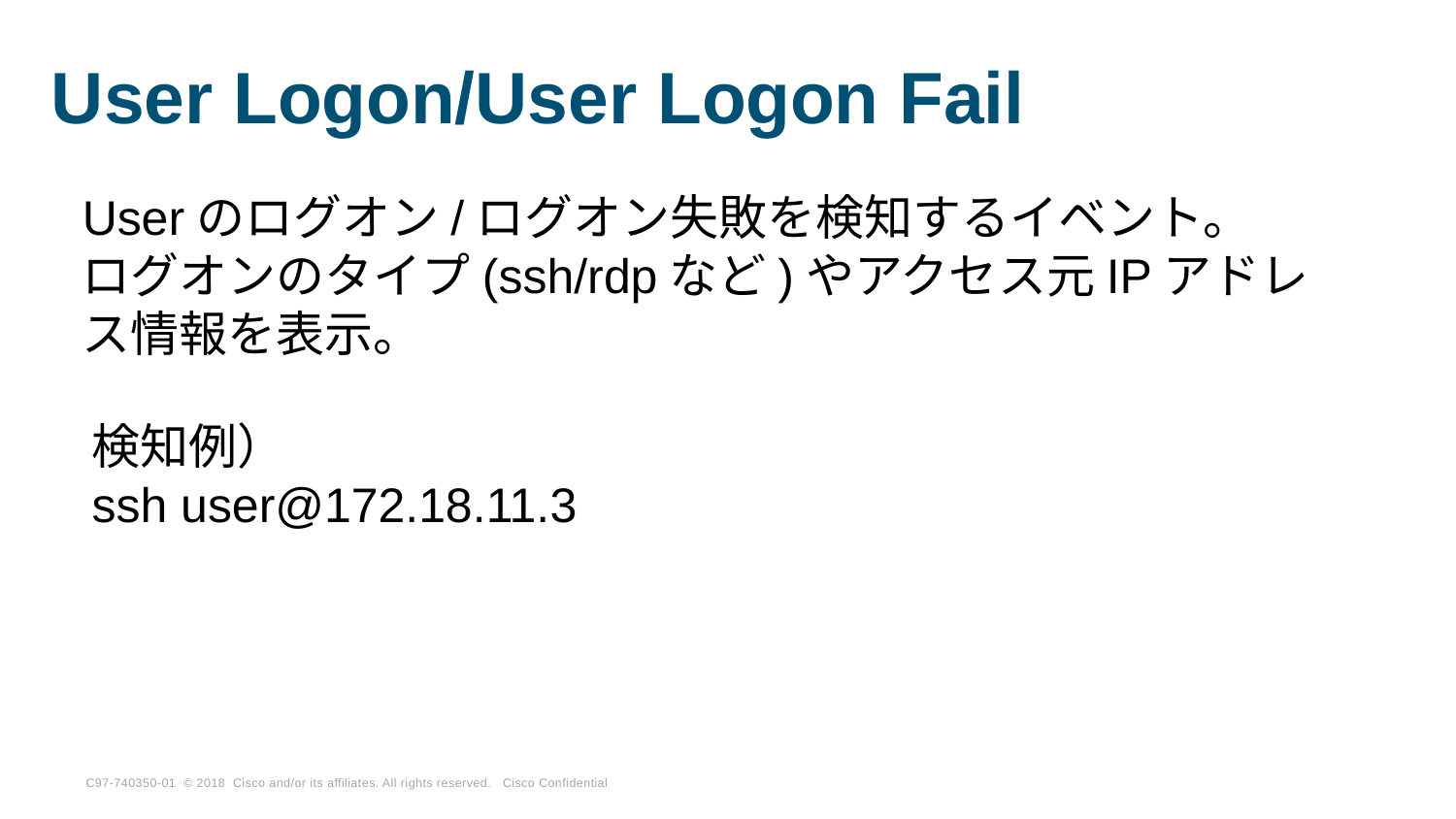

# User Logon/User Logon Fail
Userのログオン/ログオン失敗を検知するイベント。
ログオンのタイプ(ssh/rdpなど)やアクセス元IPアドレス情報を表示。
検知例）
ssh user@172.18.11.3